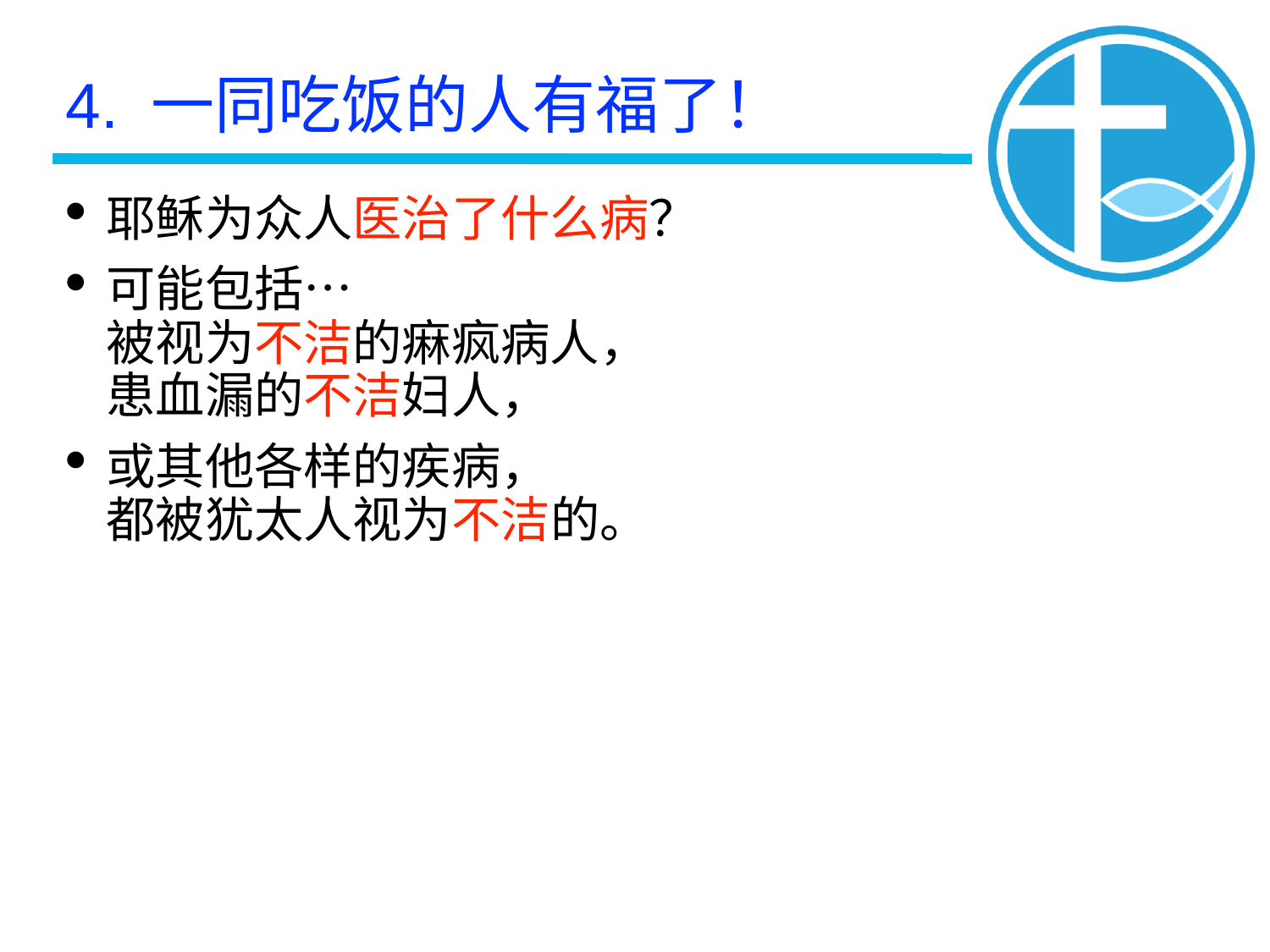

4. 一同吃饭的人有福了！
耶稣为众人医治了什么病？
可能包括⋯
被视为不洁的痳疯病人，
患血漏的不洁妇人，
或其他各样的疾病，
都被犹太人视为不洁的。